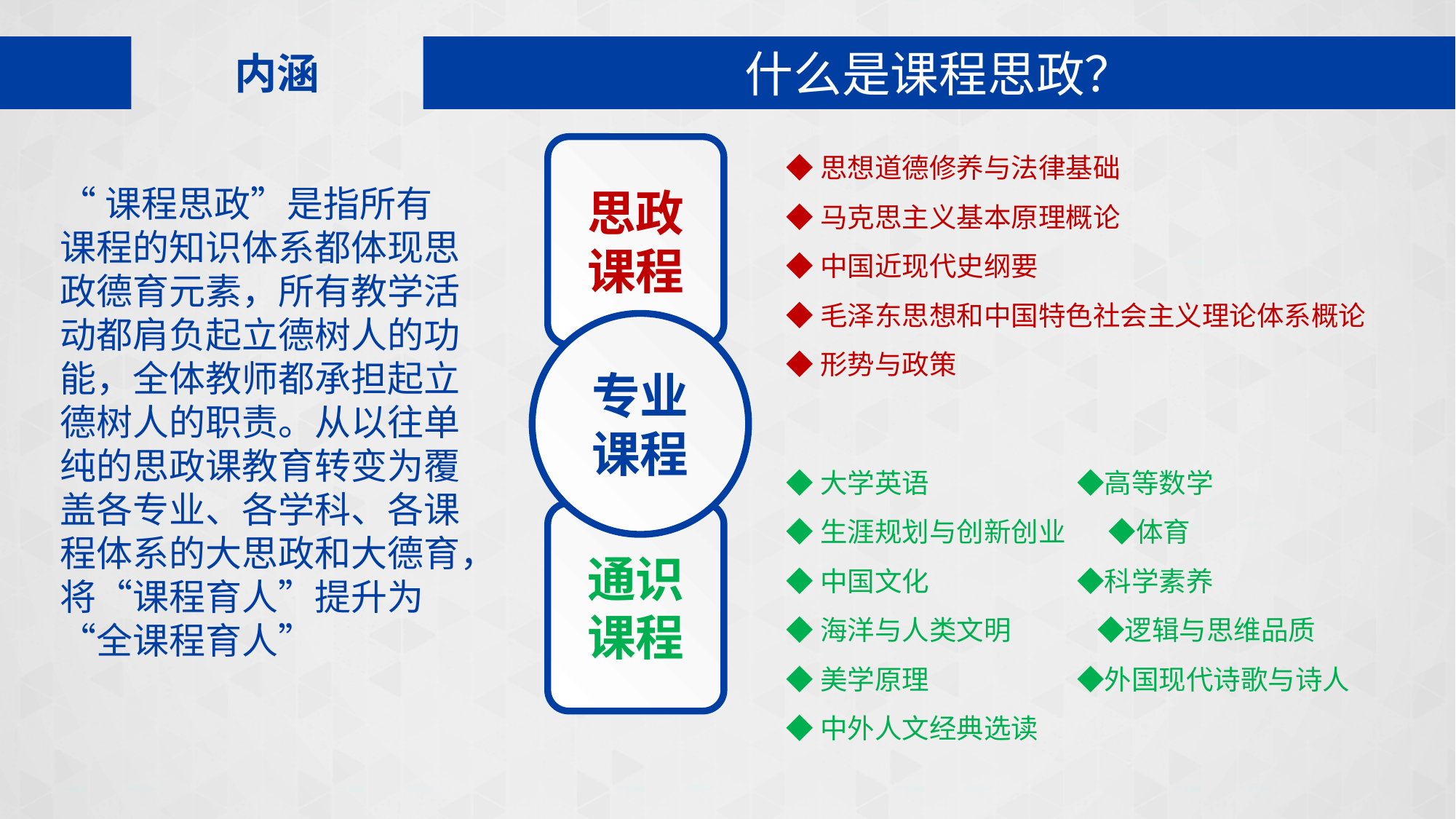

什么是课程思政？
内涵
◆思想道德修养与法律基础
◆马克思主义基本原理概论
◆中国近现代史纲要
◆毛泽东思想和中国特色社会主义理论体系概论
◆形势与政策
思政课程
“课程思政”是指所有课程的知识体系都体现思政德育元素，所有教学活动都肩负起立德树人的功能，全体教师都承担起立德树人的职责。从以往单纯的思政课教育转变为覆盖各专业、各学科、各课程体系的大思政和大德育，将“课程育人”提升为“全课程育人”
专业课程

◆大学英语                        ◆高等数学
◆生涯规划与创新创业       ◆体育
◆中国文化                        ◆科学素养
◆海洋与人类文明              ◆逻辑与思维品质
◆美学原理                        ◆外国现代诗歌与诗人
◆中外人文经典选读
通识课程